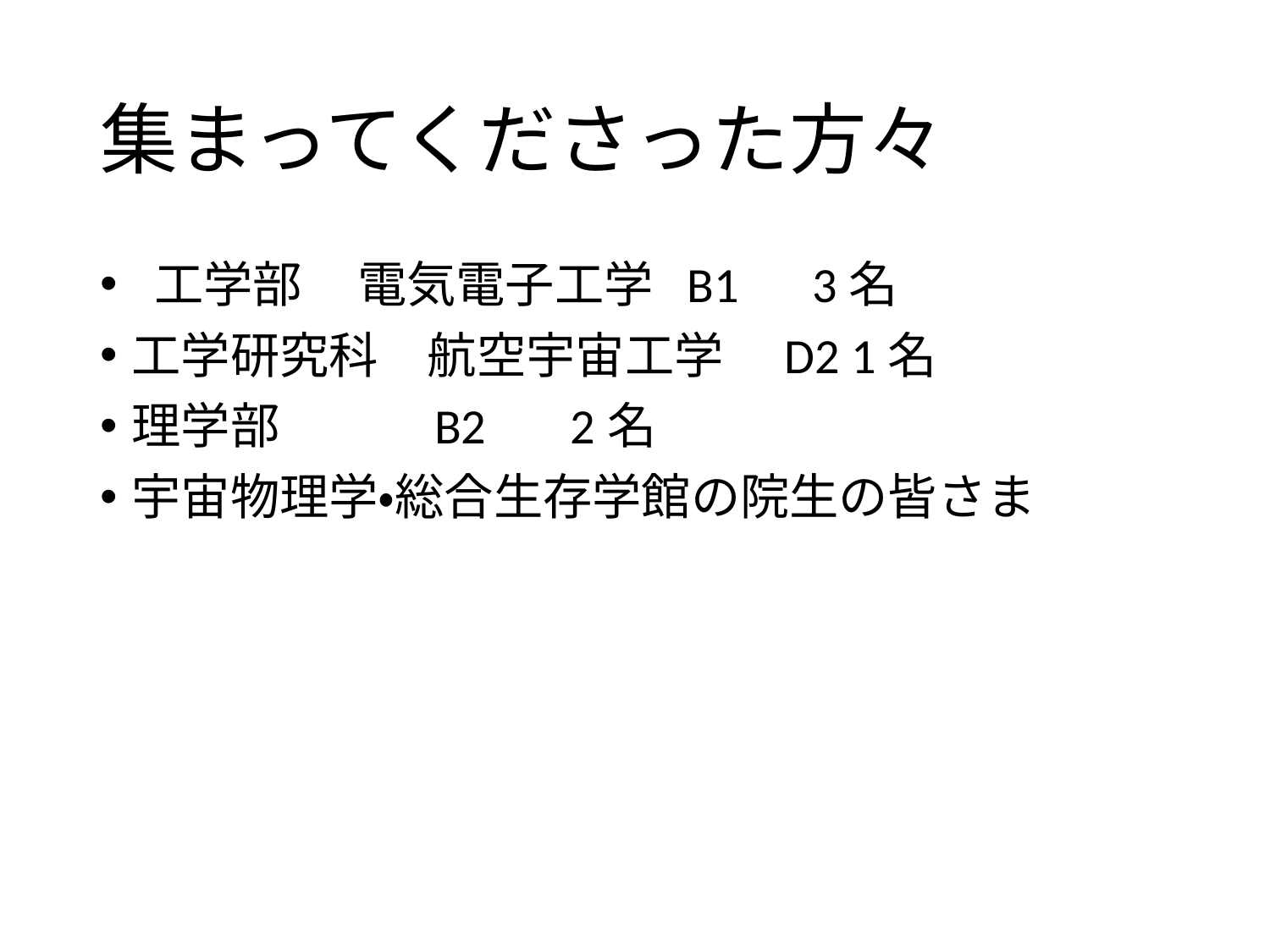

# 集まってくださった方々
 工学部     電気電子工学  B1　3名
工学研究科　航空宇宙工学　D2 1名
理学部             B2　 2名
宇宙物理学・総合生存学館の院生の皆さま